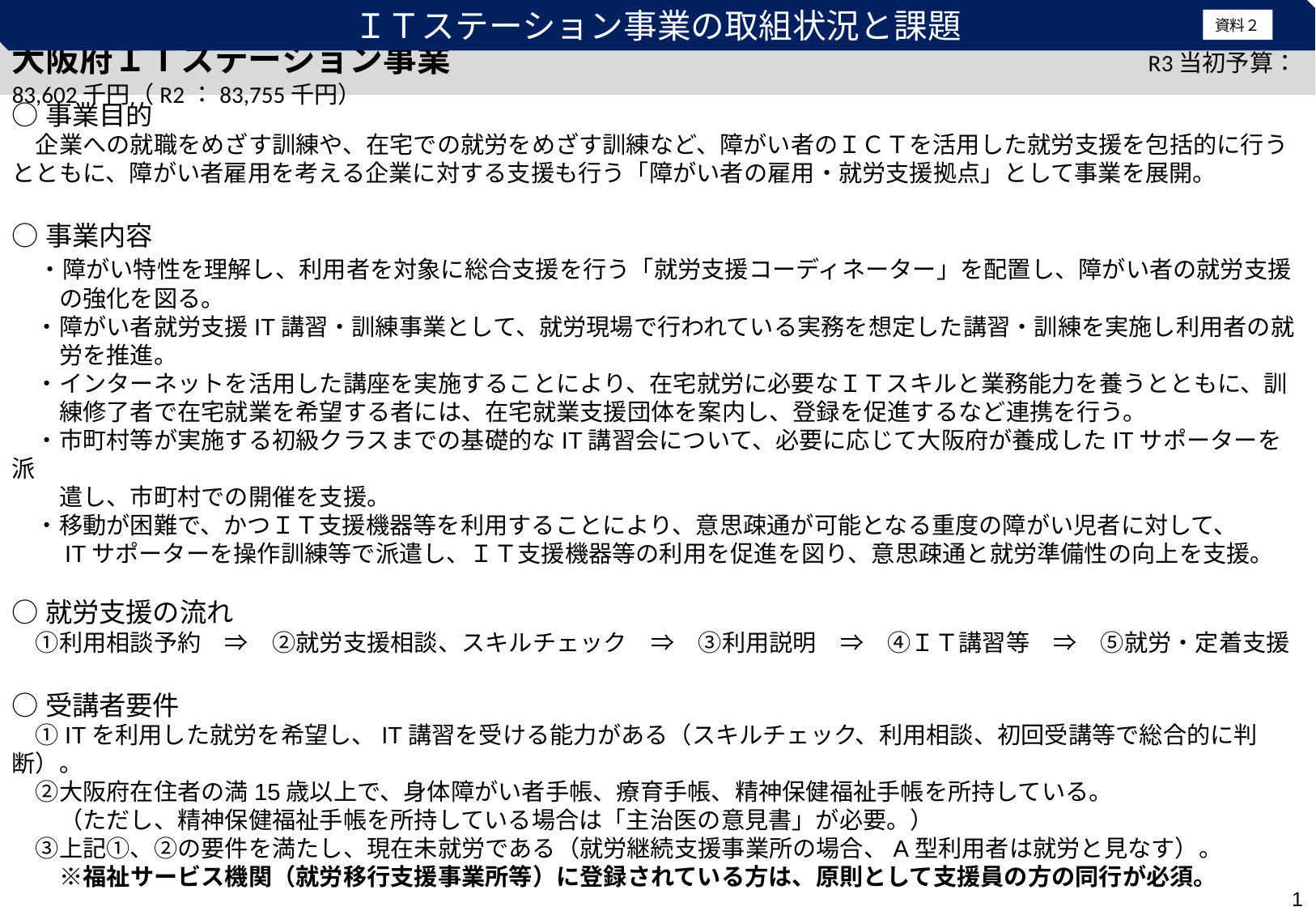

ＩＴステーション事業の取組状況と課題
資料２
大阪府ＩＴステーション事業　　　　　　　　　　　　　　　　　R3当初予算：83,602千円（R2：83,755千円）
○事業目的
　企業への就職をめざす訓練や、在宅での就労をめざす訓練など、障がい者のＩＣＴを活用した就労支援を包括的に行うとともに、障がい者雇用を考える企業に対する支援も行う「障がい者の雇用・就労支援拠点」として事業を展開。

○事業内容
　・障がい特性を理解し、利用者を対象に総合支援を行う「就労支援コーディネーター」を配置し、障がい者の就労支援
　　の強化を図る。
　・障がい者就労支援IT講習・訓練事業として、就労現場で行われている実務を想定した講習・訓練を実施し利用者の就
　　労を推進。
　・インターネットを活用した講座を実施することにより、在宅就労に必要なＩＴスキルと業務能力を養うとともに、訓
　　練修了者で在宅就業を希望する者には、在宅就業支援団体を案内し、登録を促進するなど連携を行う。
　・市町村等が実施する初級クラスまでの基礎的なIT講習会について、必要に応じて大阪府が養成したITサポーターを派
　　遣し、市町村での開催を支援。
　・移動が困難で、かつＩＴ支援機器等を利用することにより、意思疎通が可能となる重度の障がい児者に対して、
　　ITサポーターを操作訓練等で派遣し、ＩＴ支援機器等の利用を促進を図り、意思疎通と就労準備性の向上を支援。

○就労支援の流れ
　①利用相談予約　⇒　②就労支援相談、スキルチェック　⇒　③利用説明　⇒　④ＩＴ講習等　⇒　⑤就労・定着支援

○受講者要件
　①ITを利用した就労を希望し、IT講習を受ける能力がある（スキルチェック、利用相談、初回受講等で総合的に判断）。
　②大阪府在住者の満15歳以上で、身体障がい者手帳、療育手帳、精神保健福祉手帳を所持している。
　　（ただし、精神保健福祉手帳を所持している場合は「主治医の意見書」が必要。）
　③上記①、②の要件を満たし、現在未就労である（就労継続支援事業所の場合、A型利用者は就労と見なす）。
　　※福祉サービス機関（就労移行支援事業所等）に登録されている方は、原則として支援員の方の同行が必須。
1